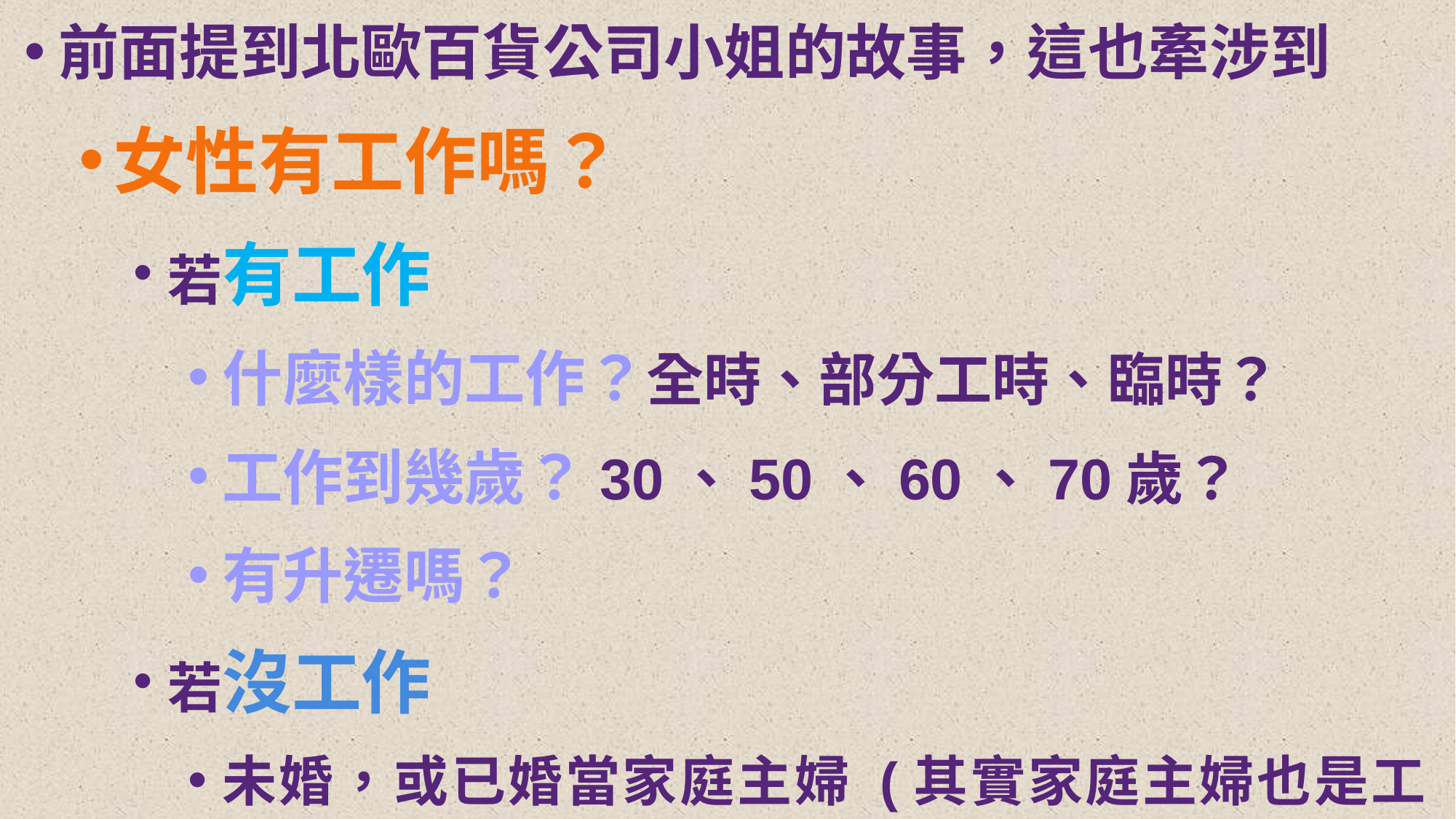

前面提到北歐百貨公司小姐的故事，這也牽涉到
女性有工作嗎？
若有工作
什麼樣的工作？全時、部分工時、臨時？
工作到幾歲？30、50、60、70歲？
有升遷嗎？
若沒工作
未婚，或已婚當家庭主婦 (其實家庭主婦也是工作)